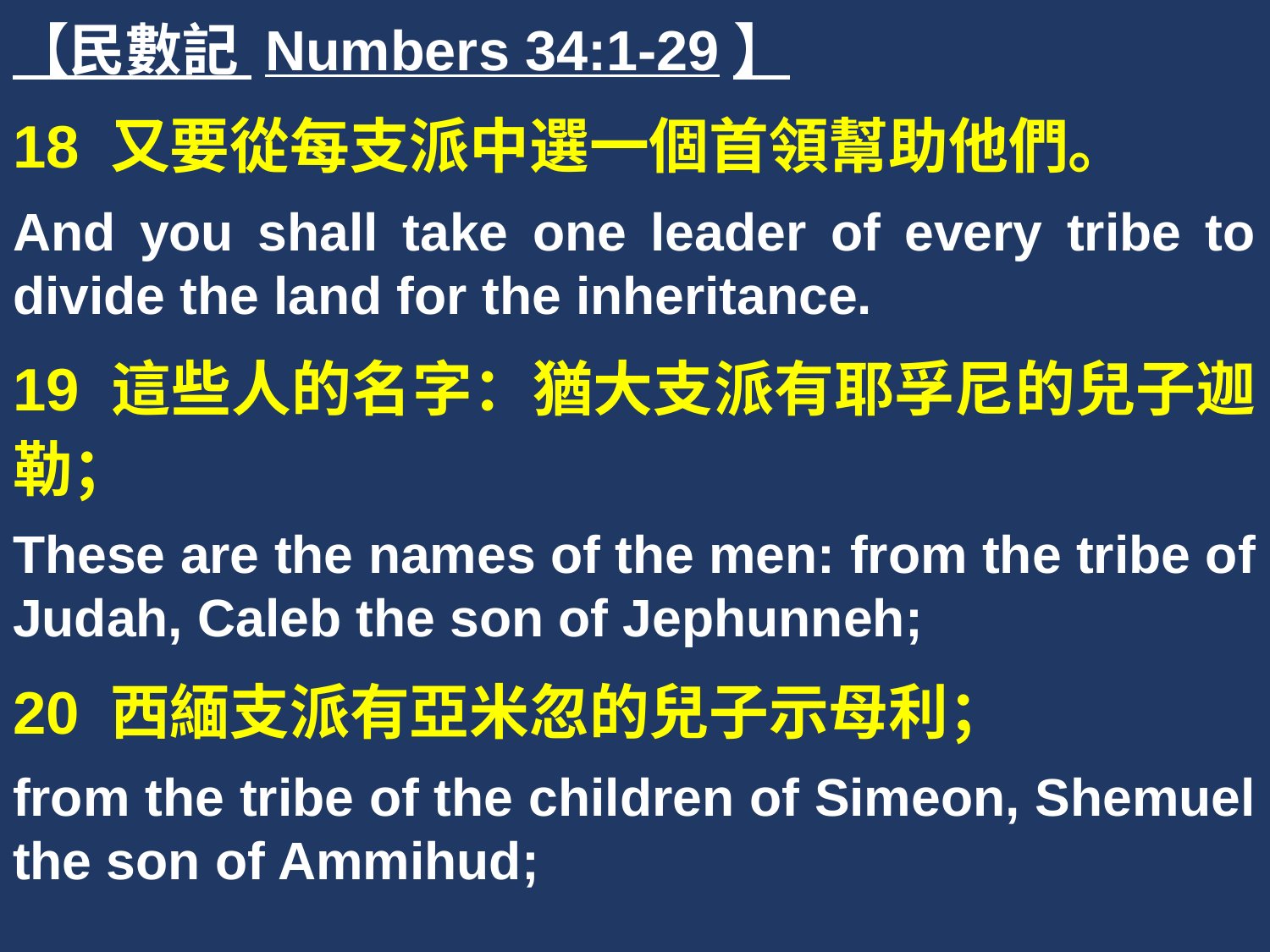

【民數記 Numbers 34:1-29】
18 又要從每支派中選一個首領幫助他們。
And you shall take one leader of every tribe to divide the land for the inheritance.
19 這些人的名字：猶大支派有耶孚尼的兒子迦勒；
These are the names of the men: from the tribe of Judah, Caleb the son of Jephunneh;
20 西緬支派有亞米忽的兒子示母利；
from the tribe of the children of Simeon, Shemuel the son of Ammihud;